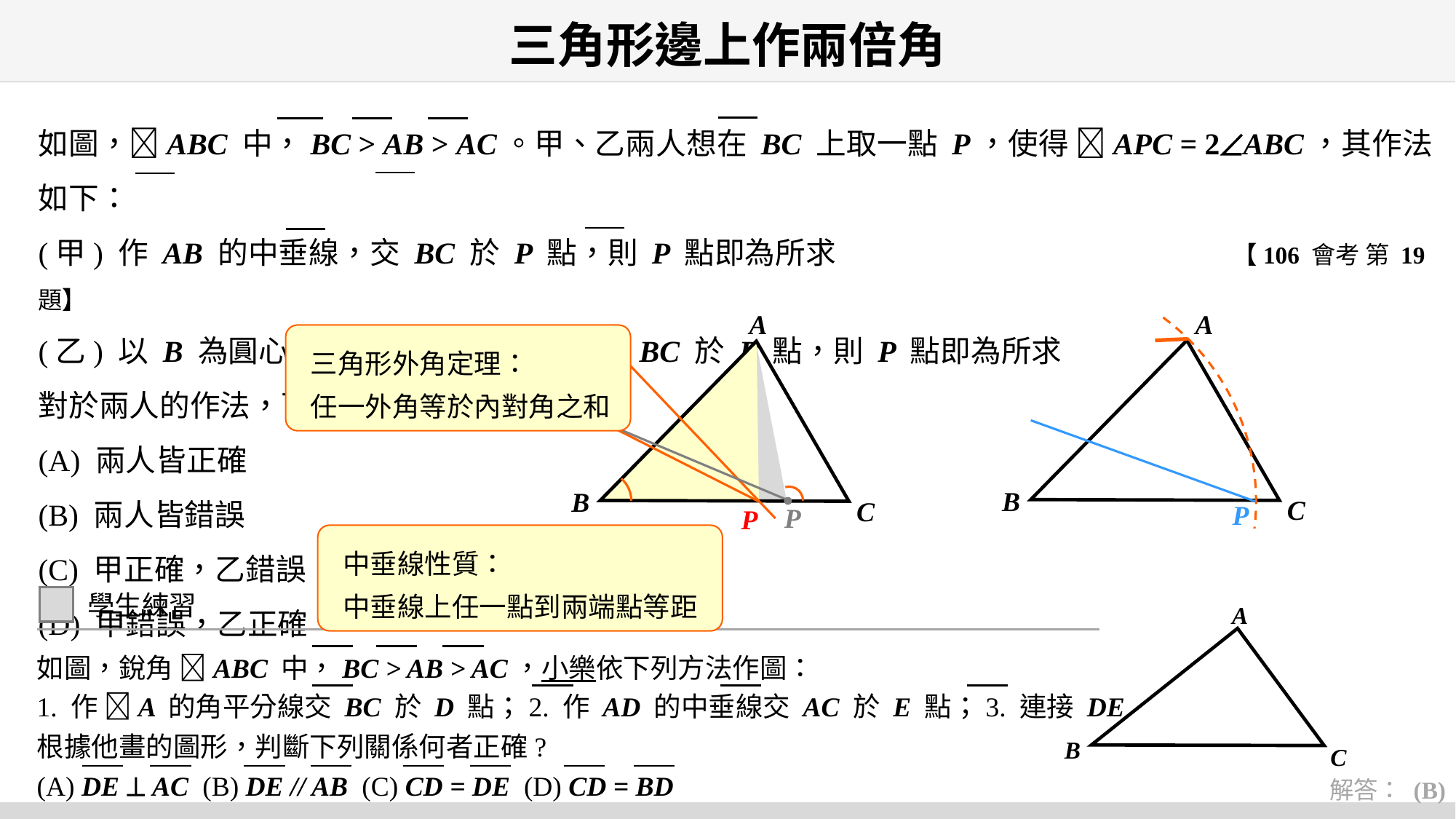

# 三角形邊上作兩倍角
如圖，ΔABC 中，BC > AB > AC。甲、乙兩人想在 BC 上取一點 P，使得 ∠APC = 2∠ABC，其作法如下：
(甲) 作 AB 的中垂線，交 BC 於 P 點，則 P 點即為所求                                                           【106 會考 第 19 題】
(乙) 以 B 為圓心，AB 長為半徑畫弧，交 BC 於 P 點，則 P 點即為所求
對於兩人的作法，下列判斷何者正確?
(A) 兩人皆正確
(B) 兩人皆錯誤
(C) 甲正確，乙錯誤
(D) 甲錯誤，乙正確

A
A
三角形外角定理：
任一外角等於內對角之和

B
B

C
C
P
P
P

中垂線性質：
中垂線上任一點到兩端點等距
學生練習

如圖，銳角 ΔABC 中，BC > AB > AC，小樂依下列方法作圖：
1. 作 ∠A 的角平分線交 BC 於 D 點；2. 作 AD 的中垂線交 AC 於 E 點；3. 連接 DE
根據他畫的圖形，判斷下列關係何者正確?
(A) DE ⊥ AC  (B) DE // AB  (C) CD = DE  (D) CD = BD
解答： (B)
A

B
C